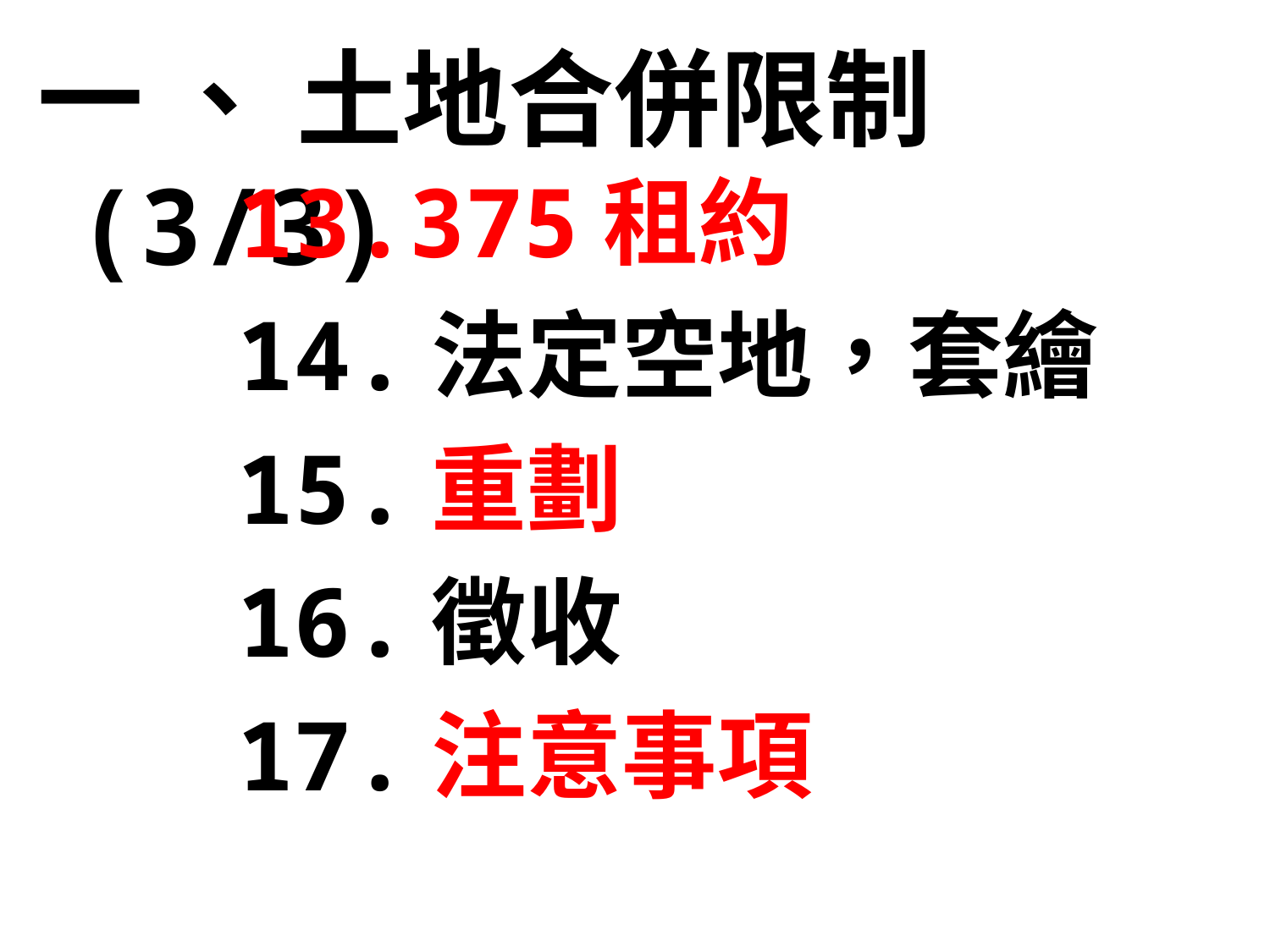

一 、 土地合併限制(3/3)

13.375租約
14.法定空地，套繪
15.重劃
16.徵收
17.注意事項